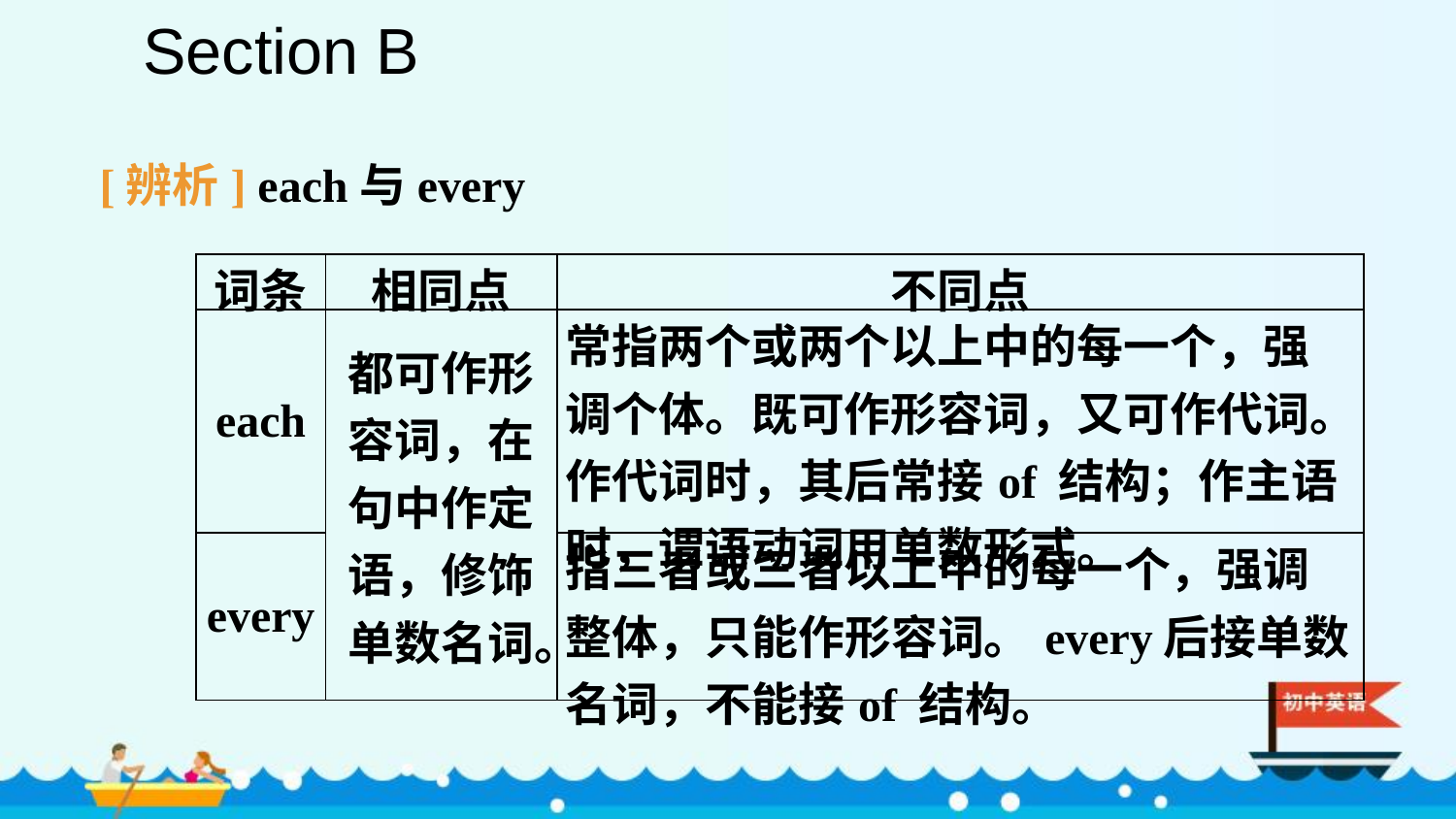

Section B
[辨析] each与every
| 词条 | 相同点 | 不同点 |
| --- | --- | --- |
| each | 都可作形容词，在句中作定语，修饰单数名词。 | 常指两个或两个以上中的每一个，强调个体。既可作形容词，又可作代词。作代词时，其后常接of 结构；作主语时，谓语动词用单数形式。 |
| every |  | 指三者或三者以上中的每一个，强调整体，只能作形容词。every后接单数名词，不能接of 结构。 |